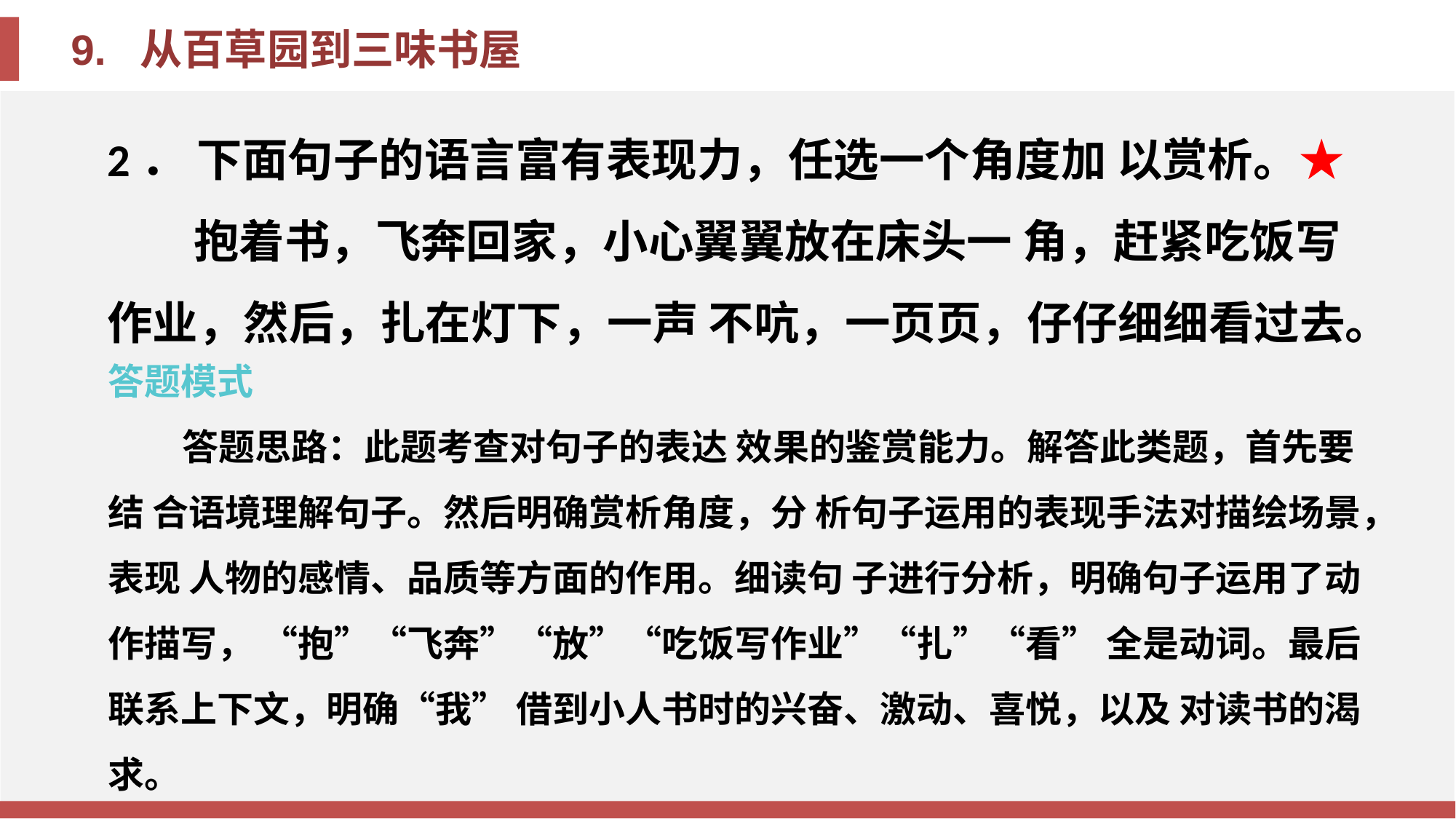

2． 下面句子的语言富有表现力，任选一个角度加 以赏析。★
抱着书，飞奔回家，小心翼翼放在床头一 角，赶紧吃饭写作业，然后，扎在灯下，一声 不吭，一页页，仔仔细细看过去。
答题模式
答题思路：此题考查对句子的表达 效果的鉴赏能力。解答此类题，首先要结 合语境理解句子。然后明确赏析角度，分 析句子运用的表现手法对描绘场景，表现 人物的感情、品质等方面的作用。细读句 子进行分析，明确句子运用了动作描写， “抱”“飞奔”“放”“吃饭写作业”“扎”“看” 全是动词。最后联系上下文，明确“我” 借到小人书时的兴奋、激动、喜悦，以及 对读书的渴求。